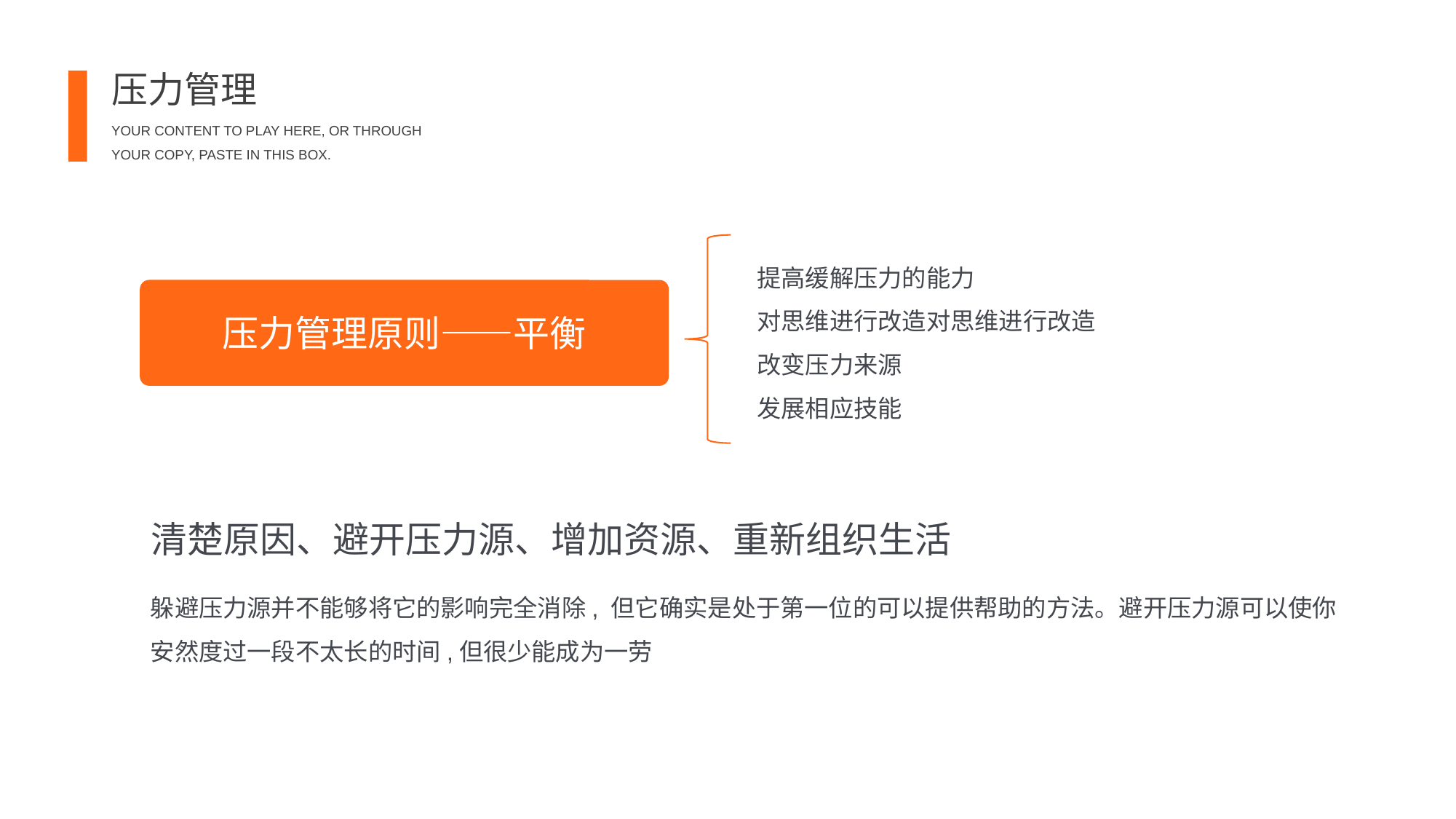

压力管理
YOUR CONTENT TO PLAY HERE, OR THROUGH YOUR COPY, PASTE IN THIS BOX.

提高缓解压力的能力
对思维进行改造对思维进行改造
改变压力来源
发展相应技能

压力管理原则——平衡
清楚原因、避开压力源、增加资源、重新组织生活
躲避压力源并不能够将它的影响完全消除, 但它确实是处于第一位的可以提供帮助的方法。避开压力源可以使你安然度过一段不太长的时间,但很少能成为一劳